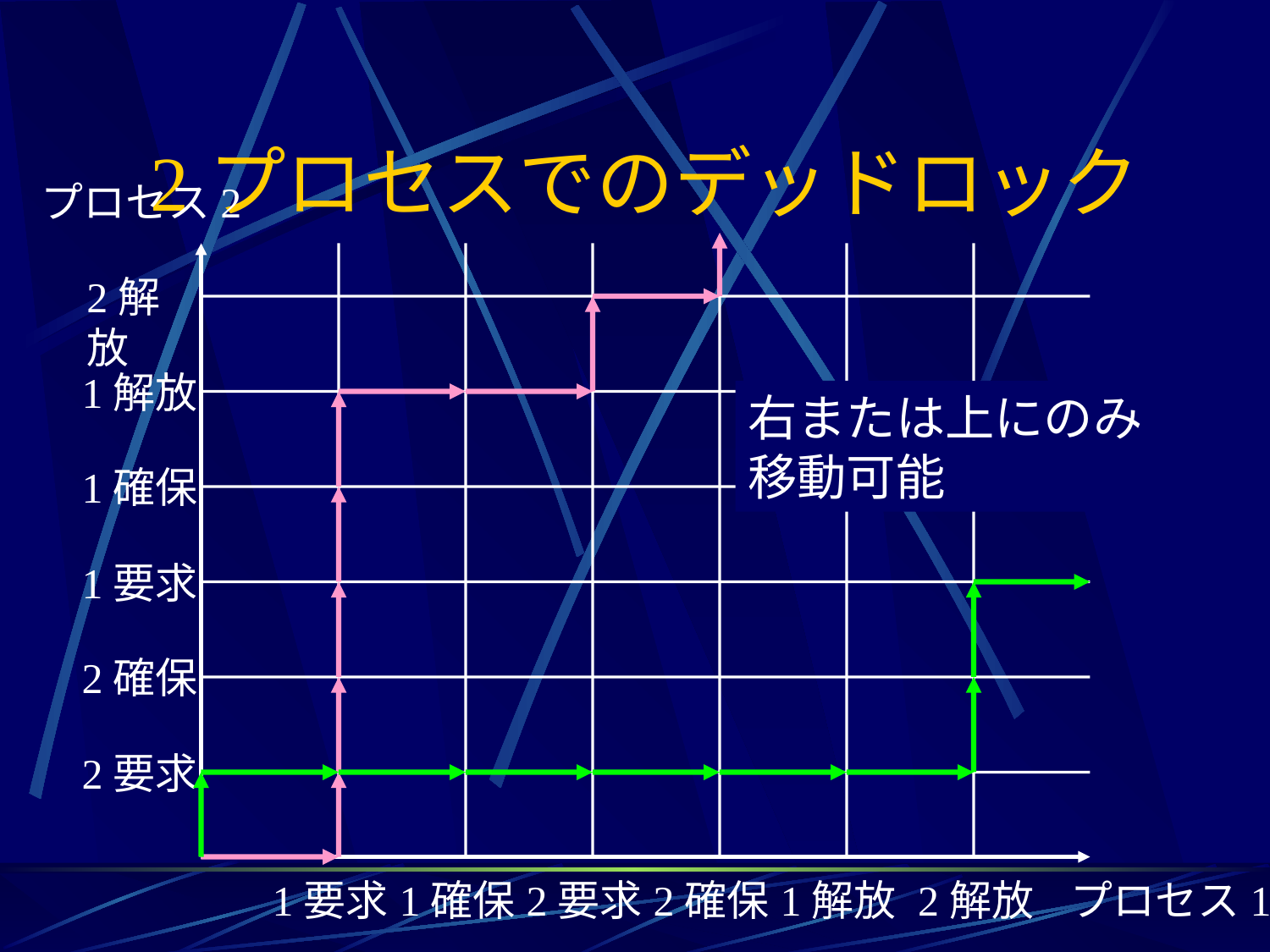

# 2プロセスでのデッドロック
プロセス2

2解放

1解放
右または上にのみ
移動可能

1確保

1要求

2確保

2要求

1要求
1確保
2要求
2確保
1解放
2解放
プロセス1